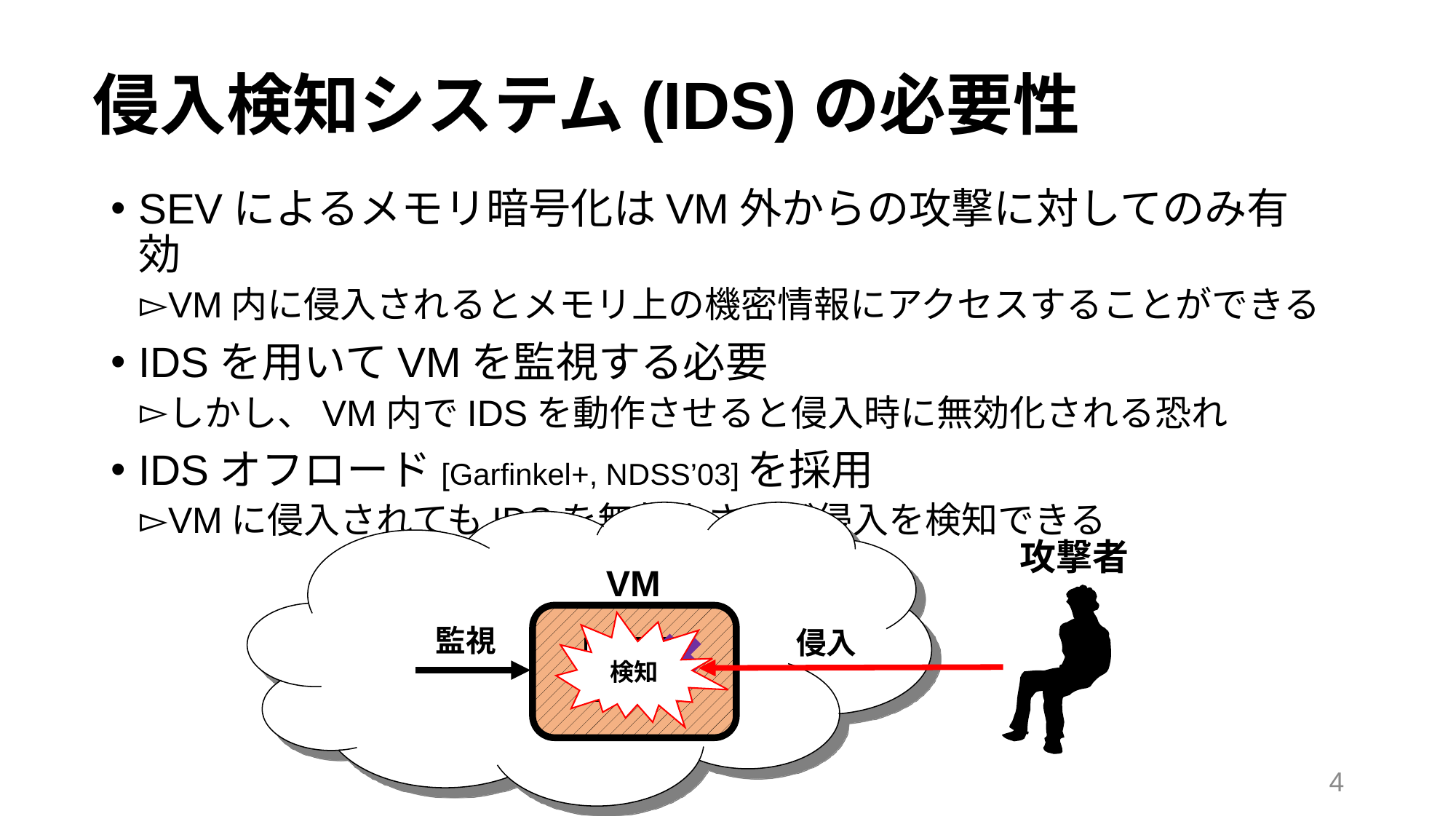

# 侵入検知システム(IDS)の必要性
SEVによるメモリ暗号化はVM外からの攻撃に対してのみ有効
VM内に侵入されるとメモリ上の機密情報にアクセスすることができる
IDSを用いてVMを監視する必要
しかし、VM内でIDSを動作させると侵入時に無効化される恐れ
IDSオフロード[Garfinkel+, NDSS’03]を採用
VMに侵入されてもIDSを無効化されず侵入を検知できる

攻撃者
VM

✖️
監視
侵入
IDS
検知
4